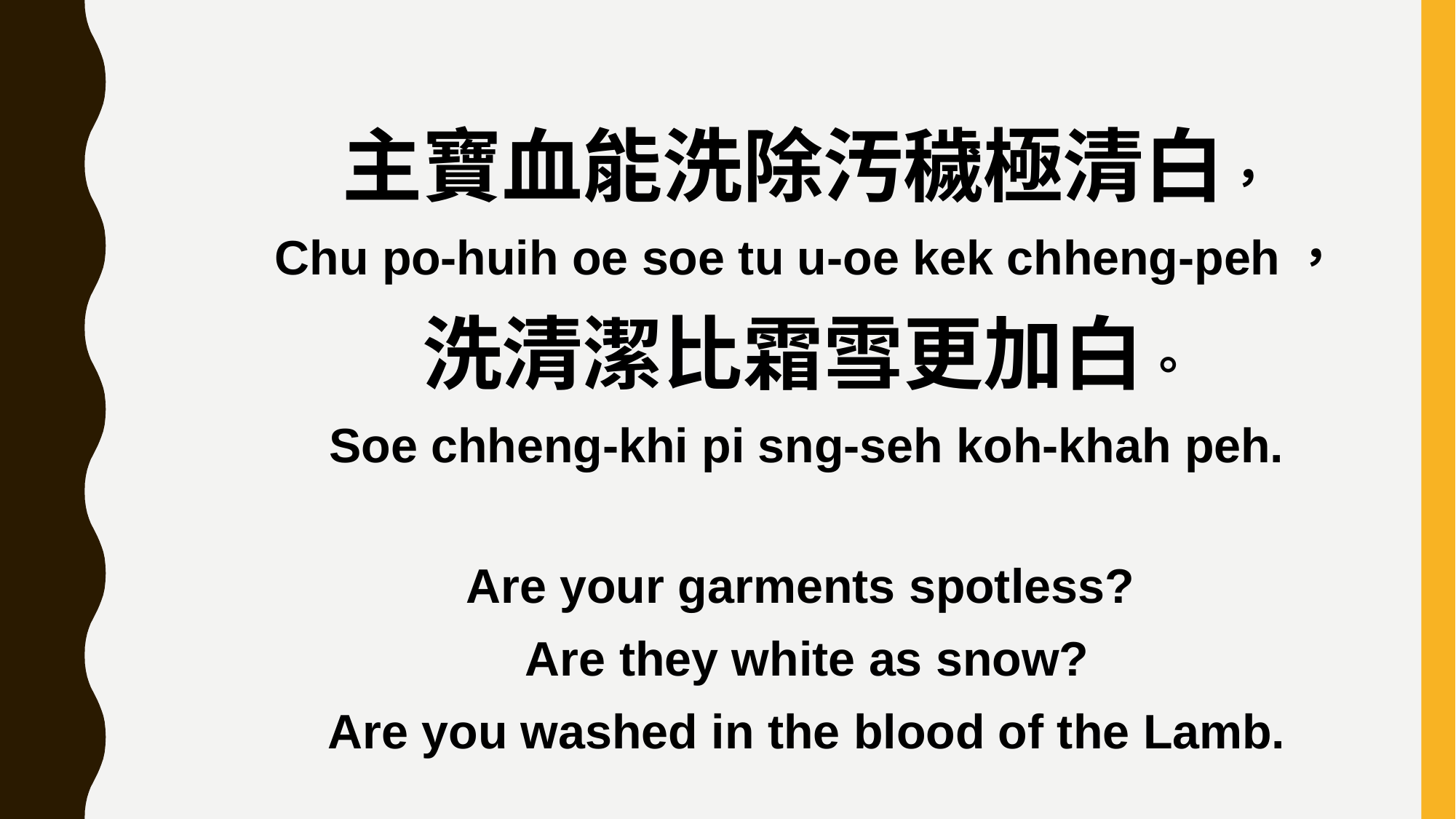

主寶血能洗除汚穢極清白，
Chu po-huih oe soe tu u-oe kek chheng-peh，
洗清潔比霜雪更加白。
Soe chheng-khi pi sng-seh koh-khah peh.

Are your garments spotless?
Are they white as snow?
Are you washed in the blood of the Lamb.